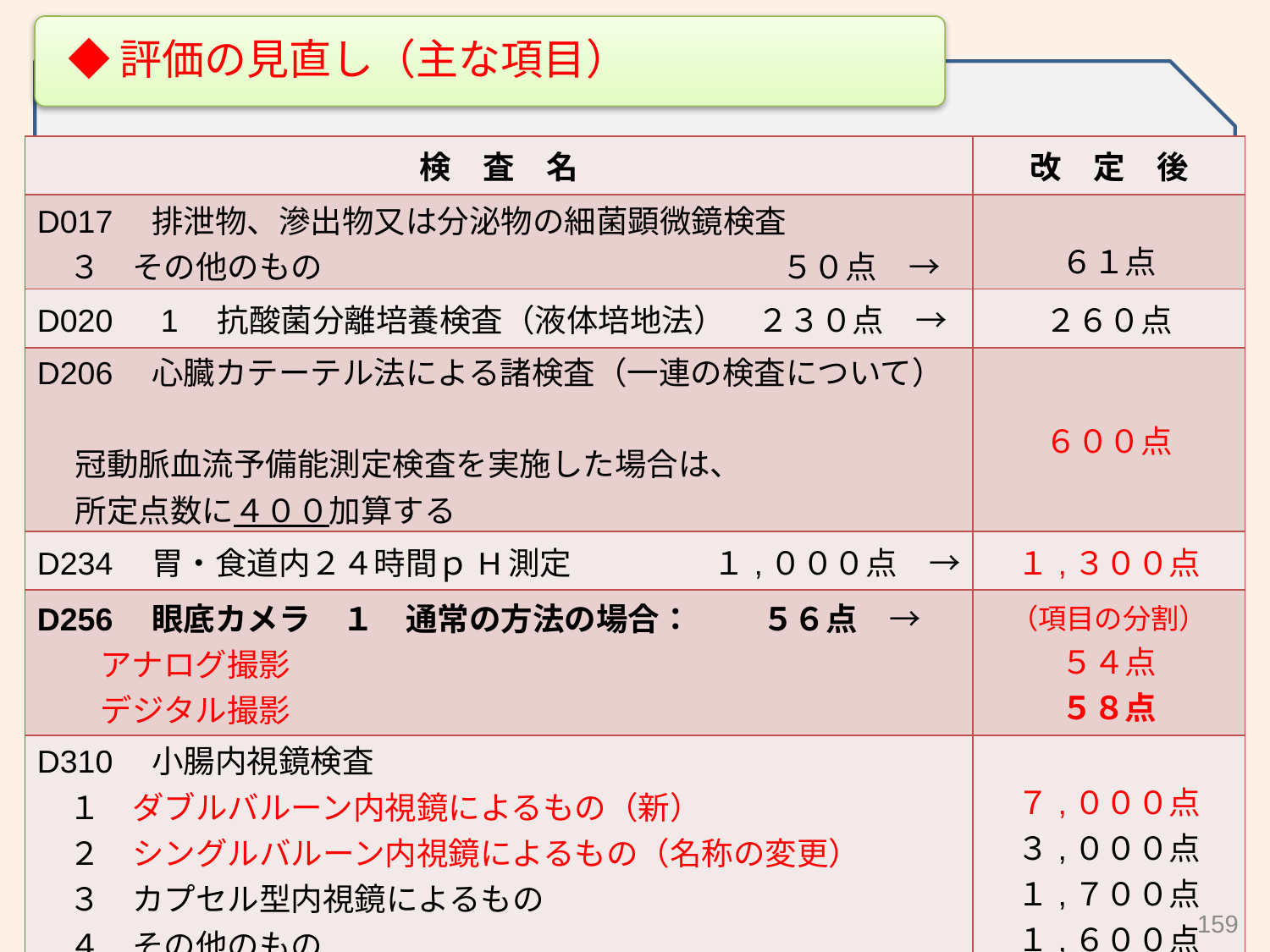

◆評価の見直し（主な項目）

| 検　査　名 | 改　定　後 |
| --- | --- |
| D017　排泄物、滲出物又は分泌物の細菌顕微鏡検査 　３　その他のもの　　　　　　　　　　　　　　 ５０点　→ | ６１点 |
| D020　1　抗酸菌分離培養検査（液体培地法）　２３０点　→ | ２６０点 |
| D206　心臓カテーテル法による諸検査（一連の検査について）　 冠動脈血流予備能測定検査を実施した場合は、 所定点数に４００加算する | ６００点 |
| D234　胃・食道内２４時間ｐH測定　　　　 １,０００点　→ | １,３００点 |
| D256　眼底カメラ　１　通常の方法の場合： 　　５６点　→ 　　アナログ撮影 　　デジタル撮影 | （項目の分割） ５４点 ５８点 |
| D310　小腸内視鏡検査　　 　１　ダブルバルーン内視鏡によるもの（新） 　２　シングルバルーン内視鏡によるもの（名称の変更） 　３　カプセル型内視鏡によるもの 　４　その他のもの | ７,０００点 ３,０００点 １,７００点 １,６００点 |
| D400　１　血液採取（静脈）：　　　　　　　　 １６点　→ | ２０点 |
159